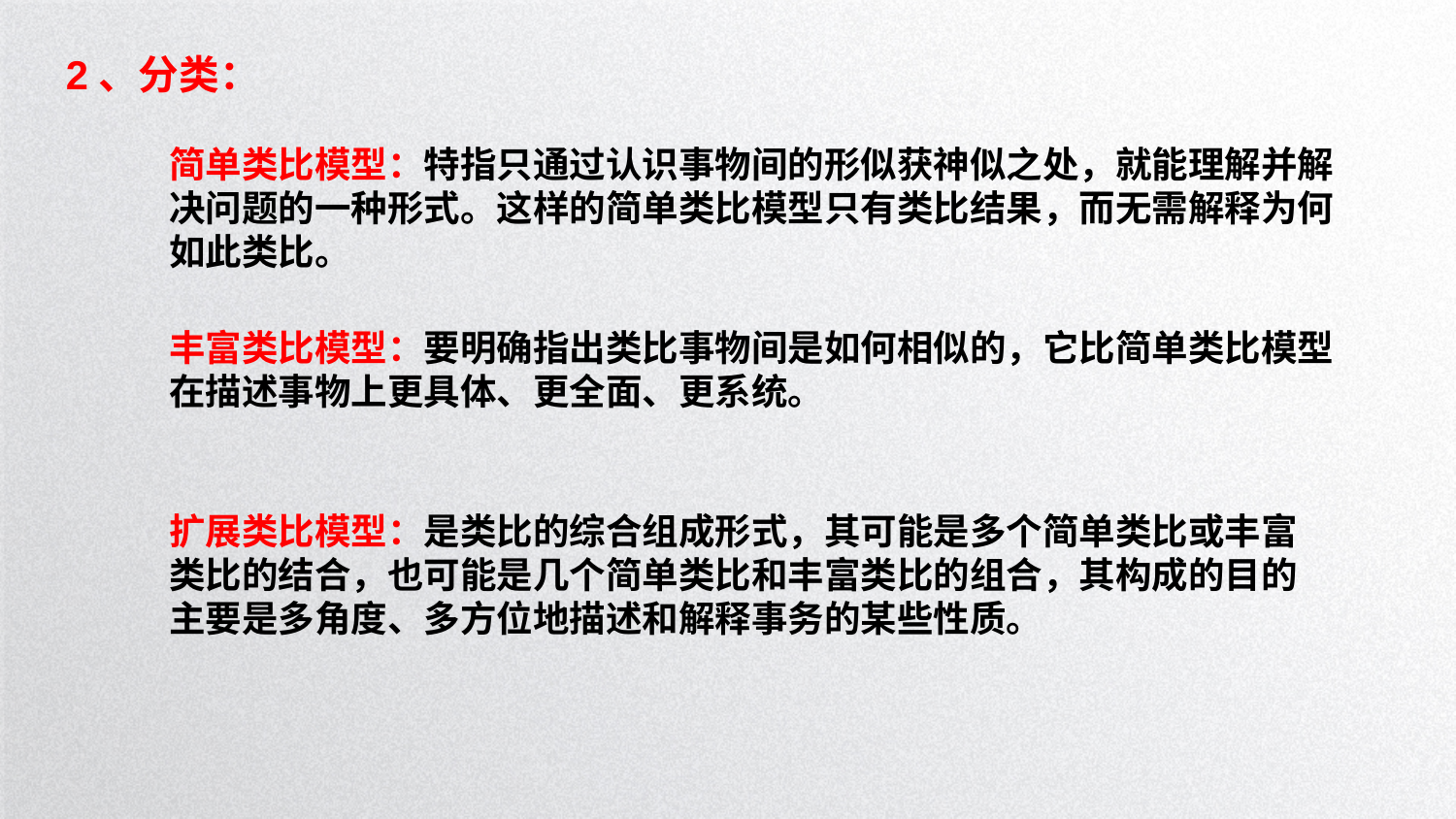

2、分类：
简单类比模型：特指只通过认识事物间的形似获神似之处，就能理解并解决问题的一种形式。这样的简单类比模型只有类比结果，而无需解释为何如此类比。
丰富类比模型：要明确指出类比事物间是如何相似的，它比简单类比模型在描述事物上更具体、更全面、更系统。
扩展类比模型：是类比的综合组成形式，其可能是多个简单类比或丰富类比的结合，也可能是几个简单类比和丰富类比的组合，其构成的目的主要是多角度、多方位地描述和解释事务的某些性质。